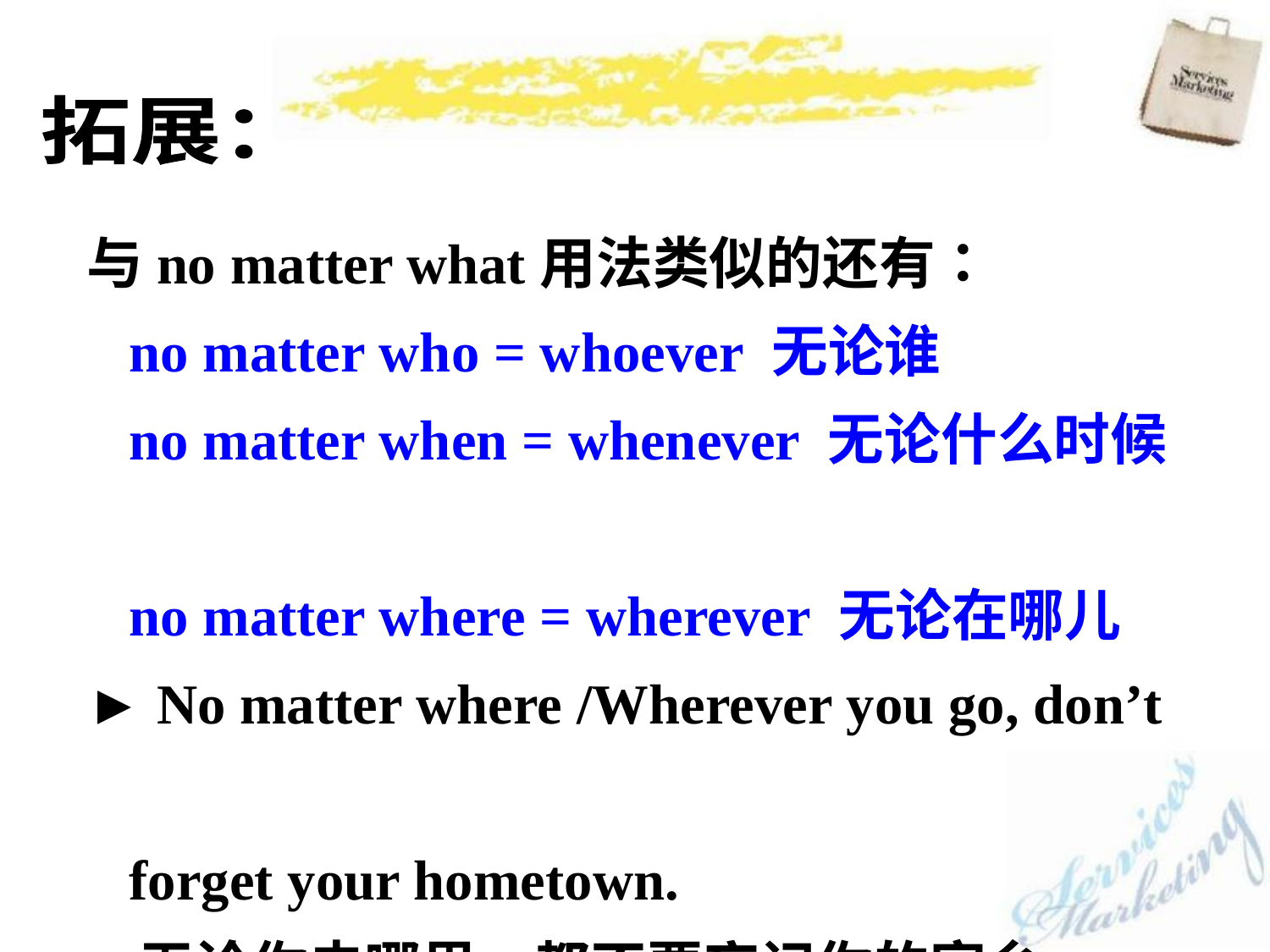

拓展：
与no matter what用法类似的还有：
   no matter who = whoever 无论谁
   no matter when = whenever 无论什么时候
   no matter where = wherever 无论在哪儿
► No matter where /Wherever you go, don’t
   forget your hometown.
   无论你去哪里，都不要忘记你的家乡。